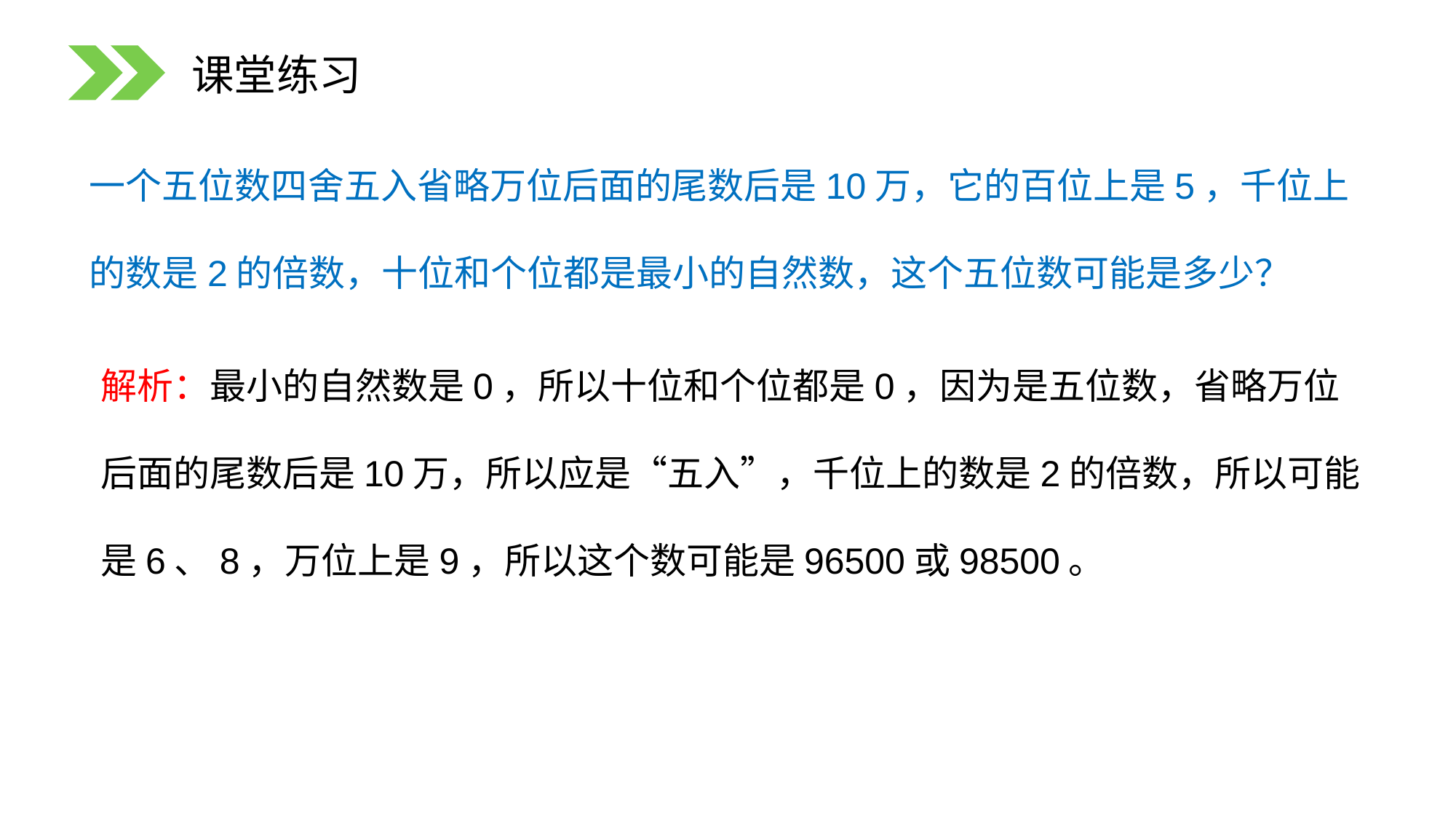

课堂练习
一个五位数四舍五入省略万位后面的尾数后是10万，它的百位上是5，千位上的数是2的倍数，十位和个位都是最小的自然数，这个五位数可能是多少？
解析：最小的自然数是0，所以十位和个位都是0，因为是五位数，省略万位后面的尾数后是10万，所以应是“五入”，千位上的数是2的倍数，所以可能是6、8，万位上是9，所以这个数可能是96500或98500。